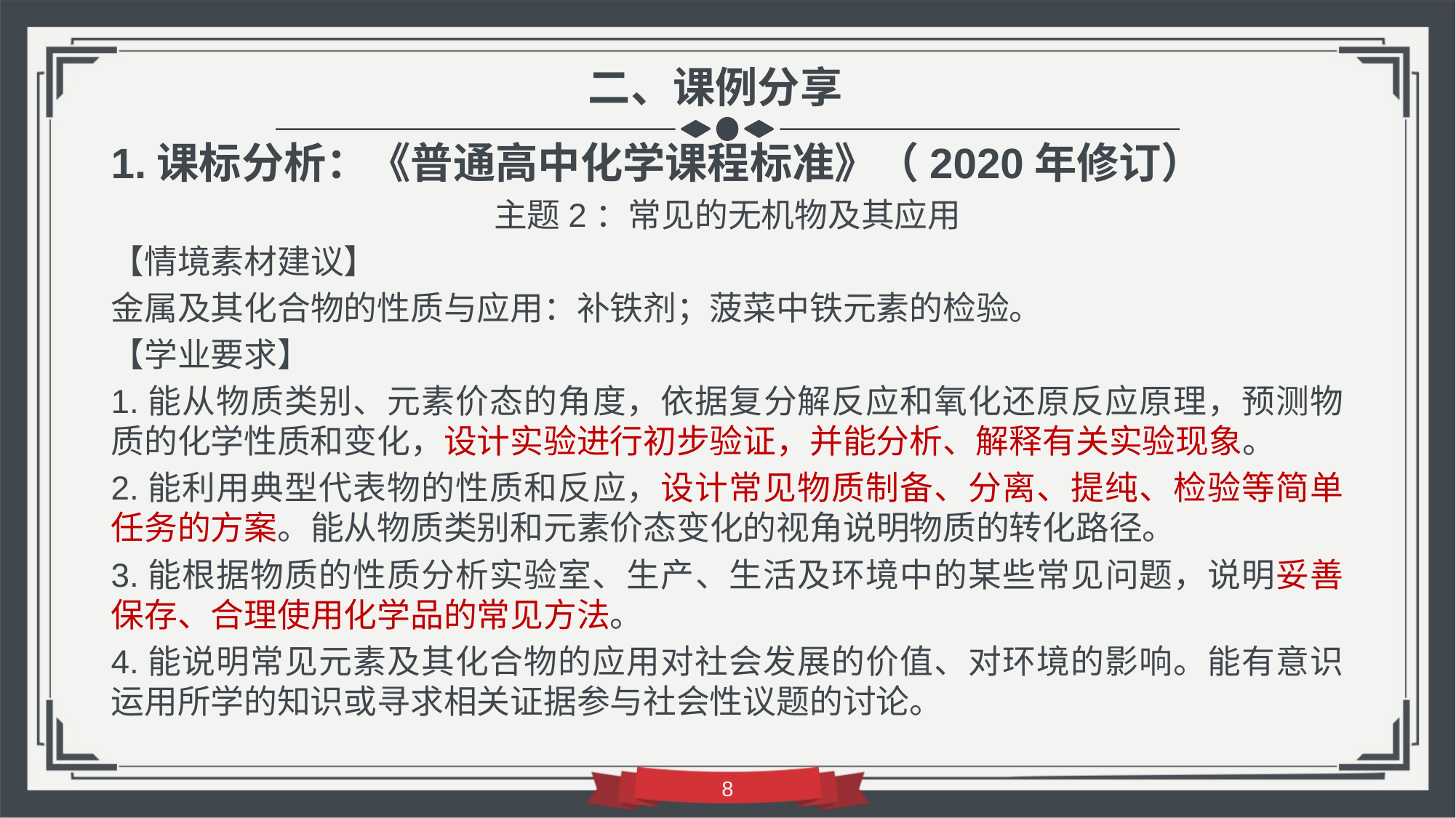

二、课例分享

1.课标分析：《普通高中化学课程标准》（2020年修订）
主题2：常见的无机物及其应用
【情境素材建议】
金属及其化合物的性质与应用：补铁剂；菠菜中铁元素的检验。
【学业要求】
1.能从物质类别、元素价态的角度，依据复分解反应和氧化还原反应原理，预测物质的化学性质和变化，设计实验进行初步验证，并能分析、解释有关实验现象。
2.能利用典型代表物的性质和反应，设计常见物质制备、分离、提纯、检验等简单任务的方案。能从物质类别和元素价态变化的视角说明物质的转化路径。
3.能根据物质的性质分析实验室、生产、生活及环境中的某些常见问题，说明妥善保存、合理使用化学品的常见方法。
4.能说明常见元素及其化合物的应用对社会发展的价值、对环境的影响。能有意识运用所学的知识或寻求相关证据参与社会性议题的讨论。